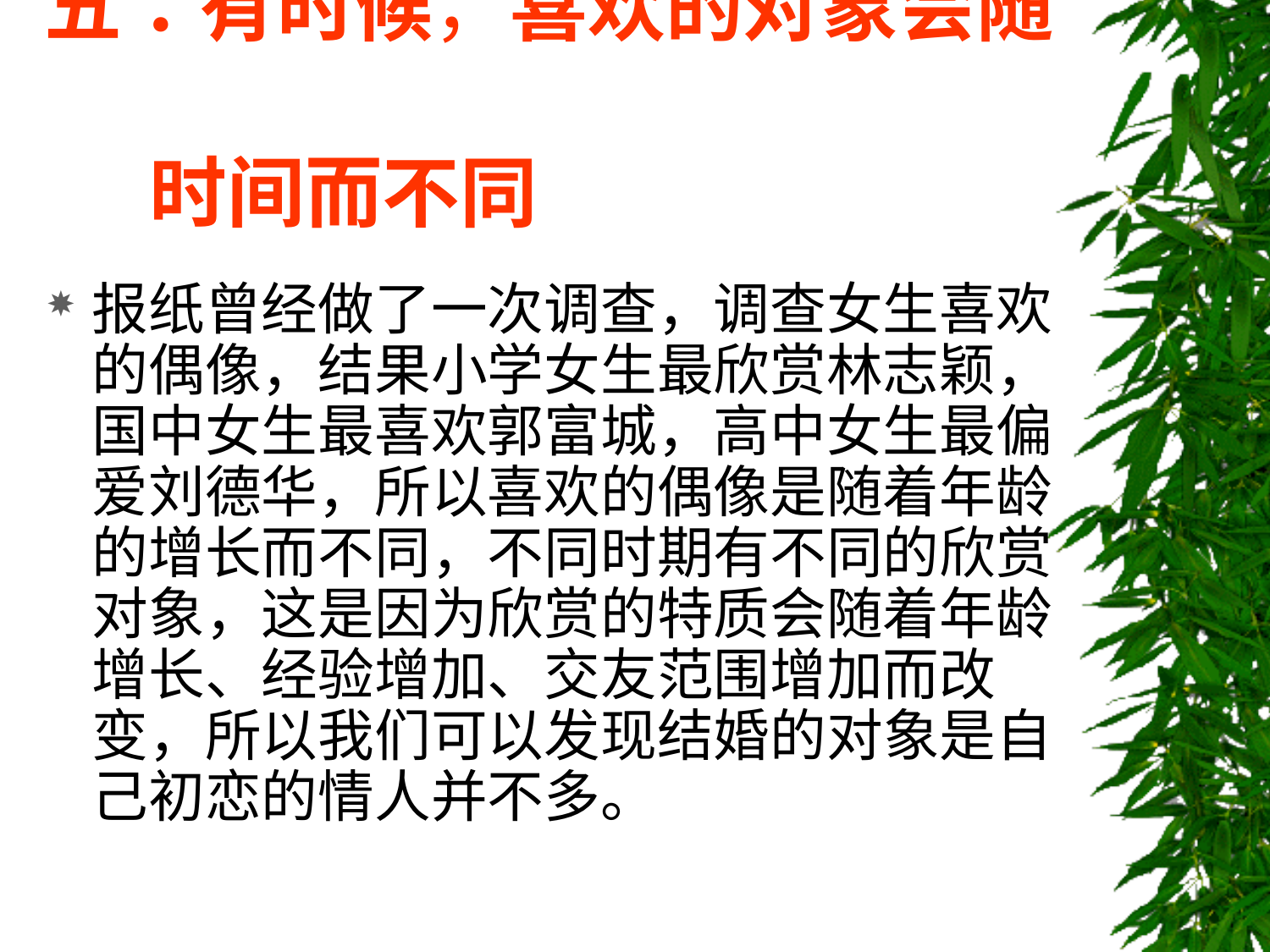

# 五：有时候，喜欢的对象会随 时间而不同
报纸曾经做了一次调查，调查女生喜欢的偶像，结果小学女生最欣赏林志颖，国中女生最喜欢郭富城，高中女生最偏爱刘德华，所以喜欢的偶像是随着年龄的增长而不同，不同时期有不同的欣赏对象，这是因为欣赏的特质会随着年龄增长、经验增加、交友范围增加而改变，所以我们可以发现结婚的对象是自己初恋的情人并不多。